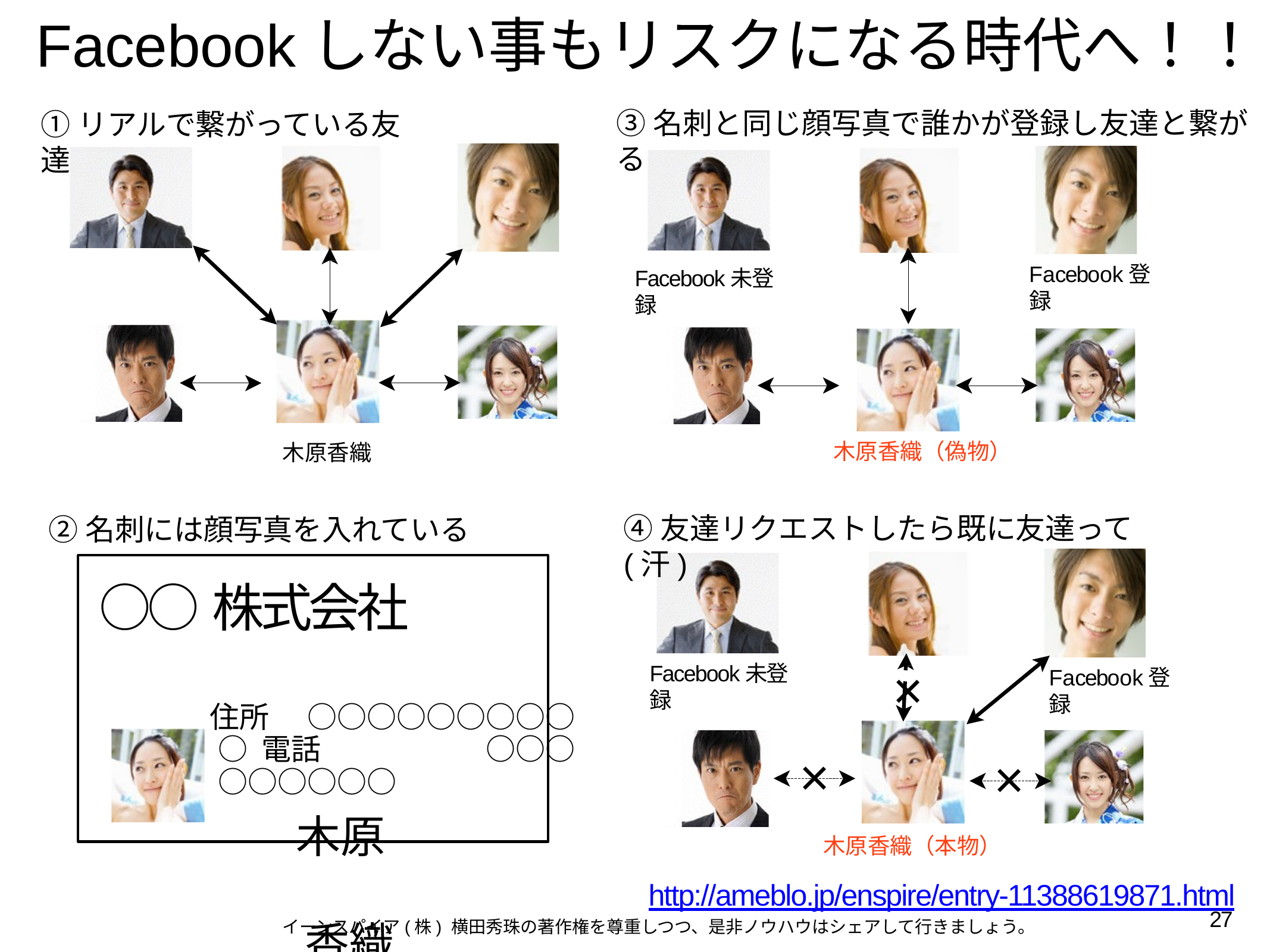

# Facebookしない事もリスクになる時代へ！！
③名刺と同じ顔写真で誰かが登録し友達と繋がる
①リアルで繋がっている友達

Facebook登録
Facebook未登録

木原香織（偽物）

④友達リクエストしたら既に友達って(汗)
木原香織

②名刺には顔写真を入れている

○○株式会社

住所	○○○○○○○○○○  電話		○○○○○○○○○
木原	香織

×
Facebook未登録

Facebook登録

×
×

木原香織（本物）
http://ameblo.jp/enspire/entry-11388619871.html
27
イーンスパイア(株) 横田秀珠の著作権を尊重しつつ、是非ノウハウはシェアして行きましょう。